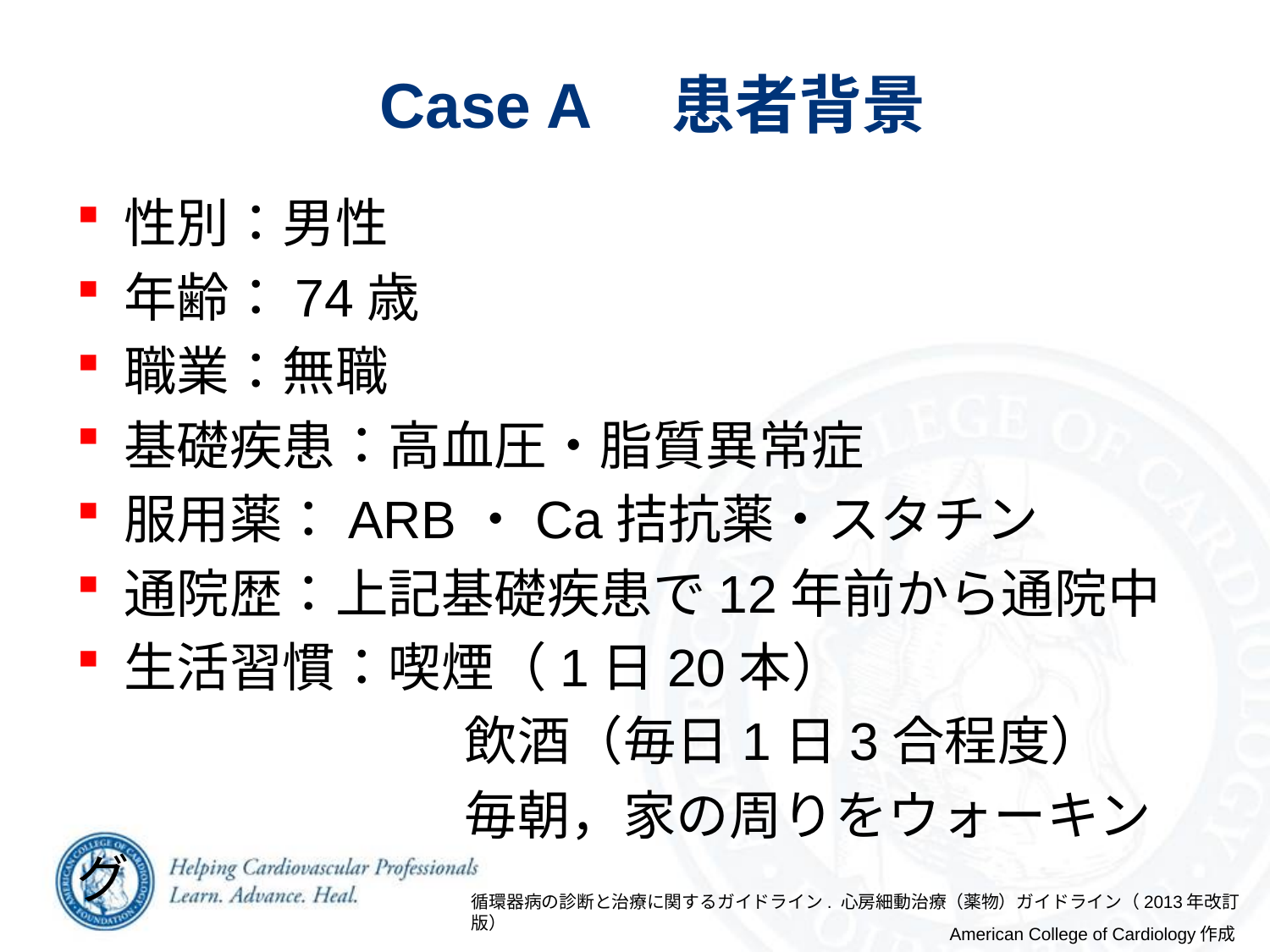

# Case A　患者背景
性別：男性
年齢：74歳
職業：無職
基礎疾患：高血圧・脂質異常症
服用薬：ARB・Ca拮抗薬・スタチン
通院歴：上記基礎疾患で12年前から通院中
生活習慣：喫煙（1日20本）
　　　　　　      飲酒（毎日1日3合程度）
　　　　　　      毎朝，家の周りをウォーキング

循環器病の診断と治療に関するガイドライン. 心房細動治療（薬物）ガイドライン（2013年改訂版）
American College of Cardiology作成